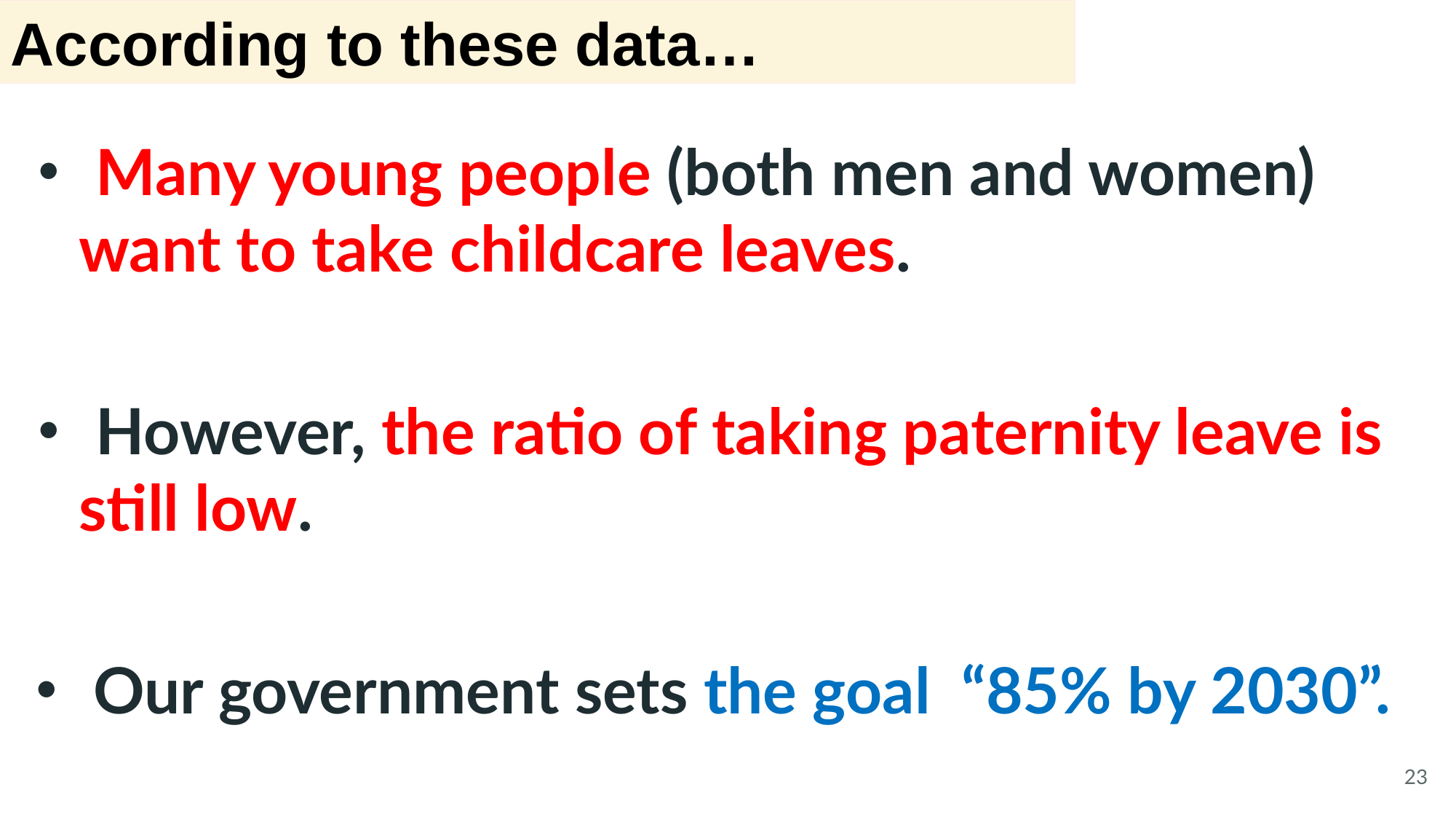

According to these data…
・Many young people (both men and women)
    want to take childcare leaves.
・However, the ratio of taking paternity leave is
    still low.
・Our government sets the goal  “85% by 2030”.
23